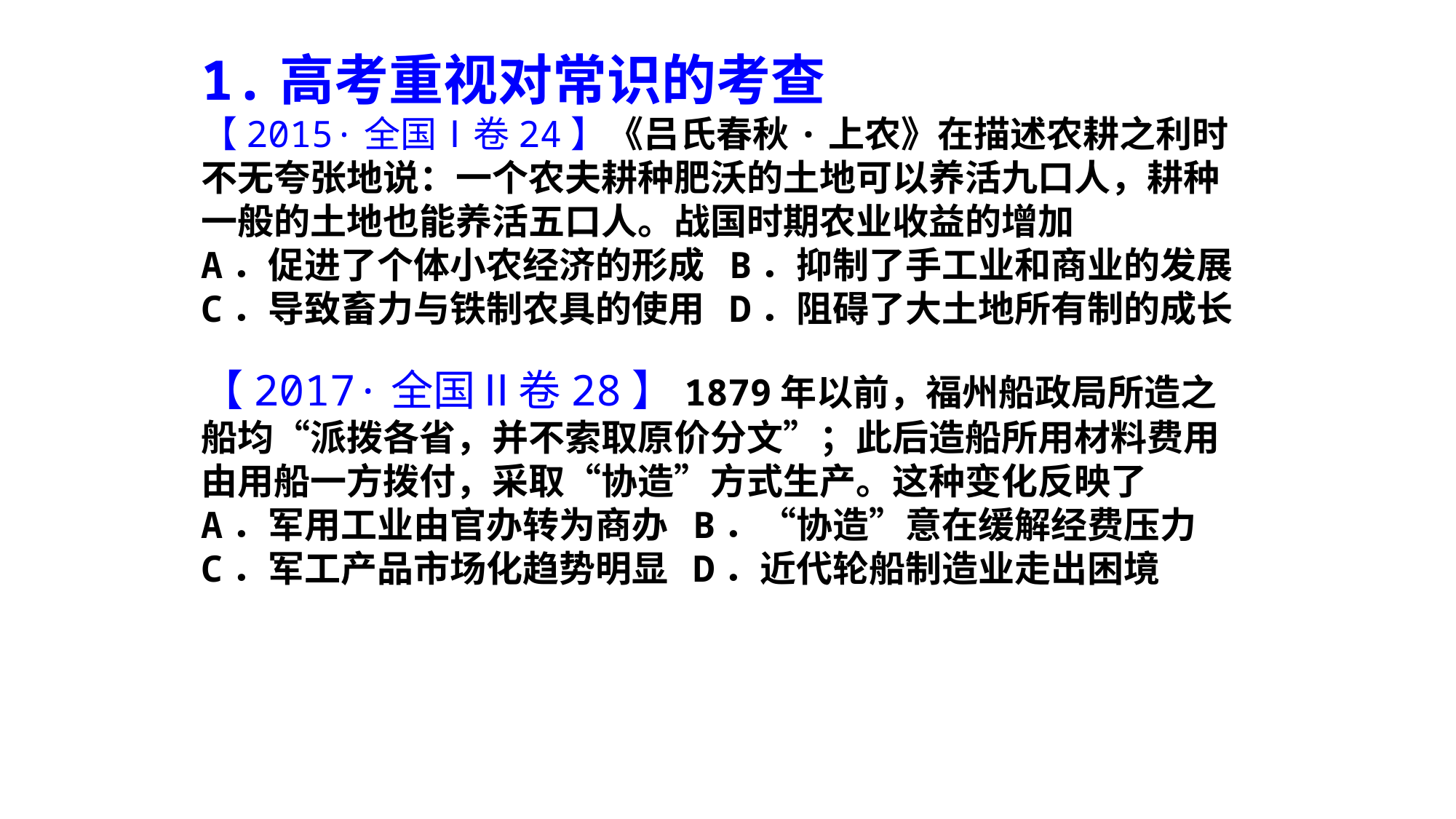

1.高考重视对常识的考查
【2015·全国Ⅰ卷24】《吕氏春秋·上农》在描述农耕之利时不无夸张地说：一个农夫耕种肥沃的土地可以养活九口人，耕种一般的土地也能养活五口人。战国时期农业收益的增加
A．促进了个体小农经济的形成  B．抑制了手工业和商业的发展
C．导致畜力与铁制农具的使用  D．阻碍了大土地所有制的成长
【2017·全国Ⅱ卷28】1879年以前，福州船政局所造之船均“派拨各省，并不索取原价分文”；此后造船所用材料费用由用船一方拨付，采取“协造”方式生产。这种变化反映了
A．军用工业由官办转为商办  B．“协造”意在缓解经费压力
C．军工产品市场化趋势明显  D．近代轮船制造业走出困境